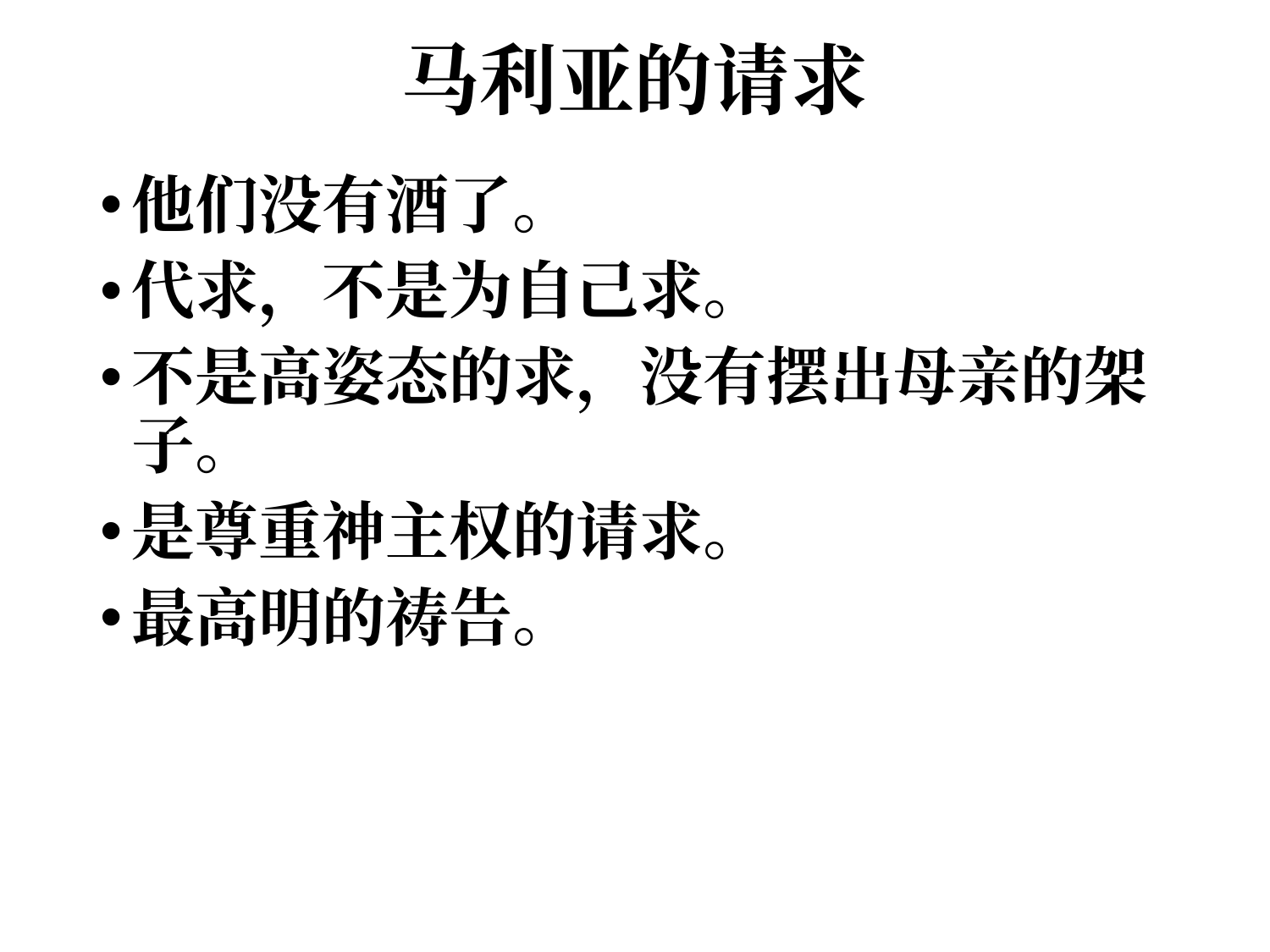

# 马利亚的请求
他们没有酒了。
代求，不是为自己求。
不是高姿态的求，没有摆出母亲的架子。
是尊重神主权的请求。
最高明的祷告。